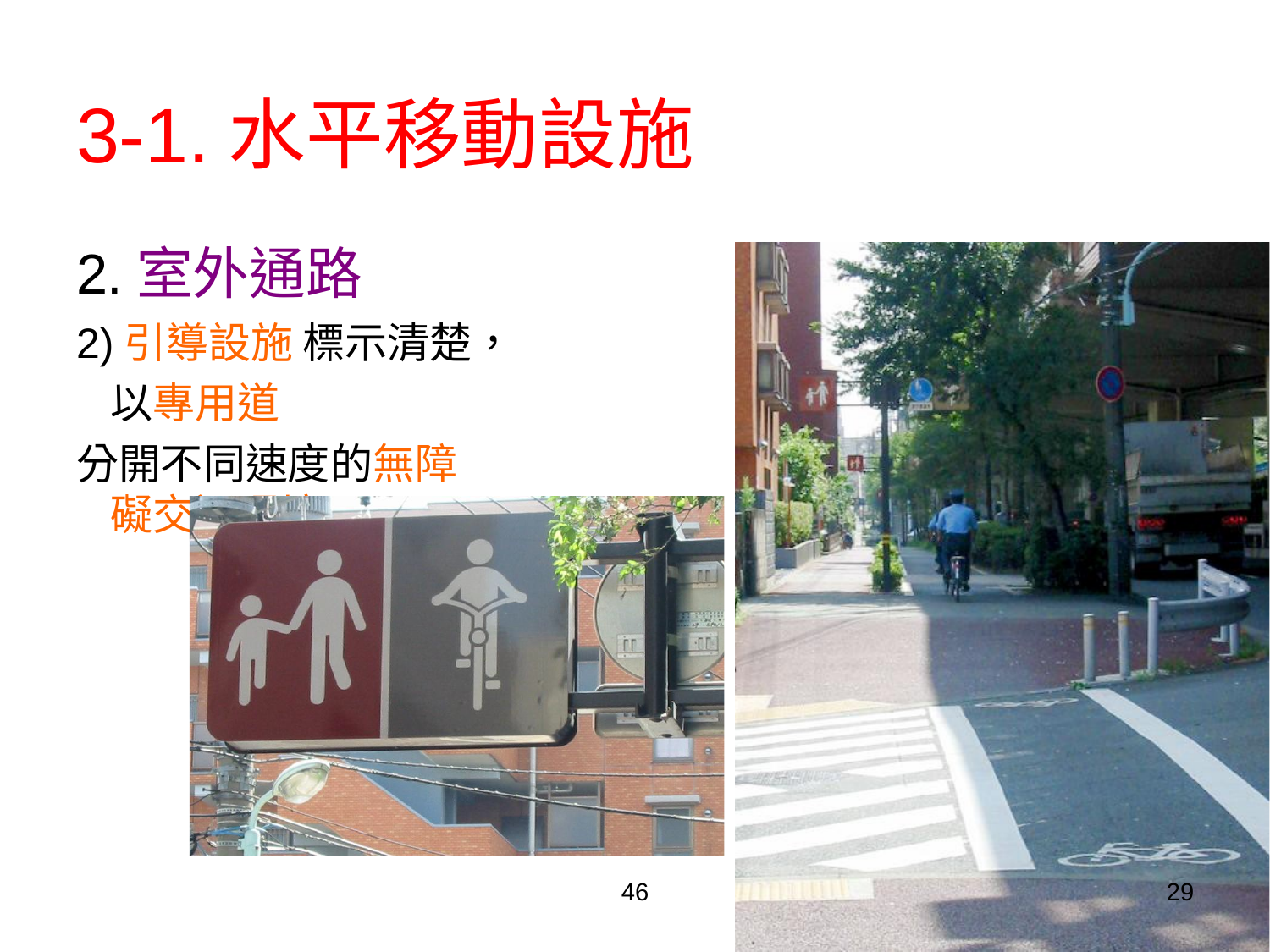

# 3-1.水平移動設施
2.室外通路
2)引導設施 標示清楚，以專用道
分開不同速度的無障礙交通環境。

46
29